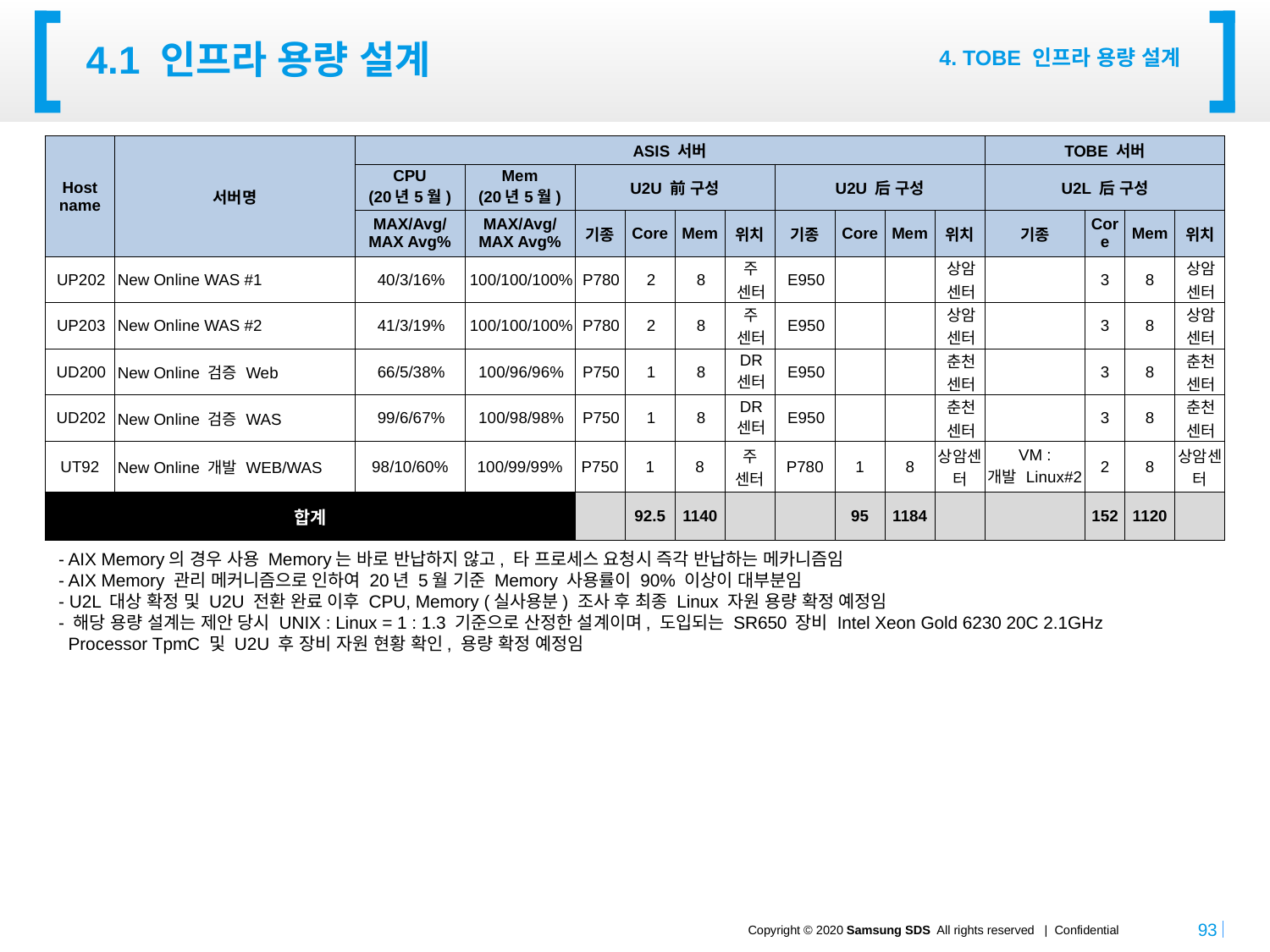

# 4.1 인프라 용량 설계
4. TOBE 인프라 용량 설계
| Host name | 서버명 | ASIS 서버 |  |  |  |  |  |  |  |  |  | TOBE 서버 |  |  |  |
| --- | --- | --- | --- | --- | --- | --- | --- | --- | --- | --- | --- | --- | --- | --- | --- |
|  |  | CPU (20년5월) | Mem (20년5월) | U2U 前 구성 |  |  |  | U2U 后 구성 |  |  |  | U2L 后 구성 |  |  |  |
|  |  | MAX/Avg/ MAX Avg% | MAX/Avg/ MAX Avg% | 기종 | Core | Mem | 위치 | 기종 | Core | Mem | 위치 | 기종 | Core | Mem | 위치 |
| UP202 | New Online WAS #1 | 40/3/16% | 100/100/100% | P780 | 2 | 8 | 주 센터 | E950 |  |  | 상암 센터 |  | 3 | 8 | 상암 센터 |
| UP203 | New Online WAS #2 | 41/3/19% | 100/100/100% | P780 | 2 | 8 | 주 센터 | E950 |  |  | 상암 센터 |  | 3 | 8 | 상암 센터 |
| UD200 | New Online 검증 Web | 66/5/38% | 100/96/96% | P750 | 1 | 8 | DR 센터 | E950 |  |  | 춘천 센터 |  | 3 | 8 | 춘천 센터 |
| UD202 | New Online 검증 WAS | 99/6/67% | 100/98/98% | P750 | 1 | 8 | DR 센터 | E950 |  |  | 춘천 센터 |  | 3 | 8 | 춘천 센터 |
| UT92 | New Online 개발 WEB/WAS | 98/10/60% | 100/99/99% | P750 | 1 | 8 | 주 센터 | P780 | 1 | 8 | 상암센터 | VM : 개발 Linux#2 | 2 | 8 | 상암센터 |
| 합계 |  |  |  |  | 92.5 | 1140 |  |  | 95 | 1184 |  |  | 152 | 1120 |  |
- AIX Memory의 경우 사용 Memory는 바로 반납하지 않고, 타 프로세스 요청시 즉각 반납하는 메카니즘임
- AIX Memory 관리 메커니즘으로 인하여 20년 5월 기준 Memory 사용률이 90% 이상이 대부분임
- U2L 대상 확정 및 U2U 전환 완료 이후 CPU, Memory (실사용분) 조사 후 최종 Linux 자원 용량 확정 예정임
- 해당 용량 설계는 제안 당시 UNIX : Linux = 1 : 1.3 기준으로 산정한 설계이며, 도입되는 SR650 장비 Intel Xeon Gold 6230 20C 2.1GHz
  Processor TpmC 및 U2U 후 장비 자원 현황 확인, 용량 확정 예정임